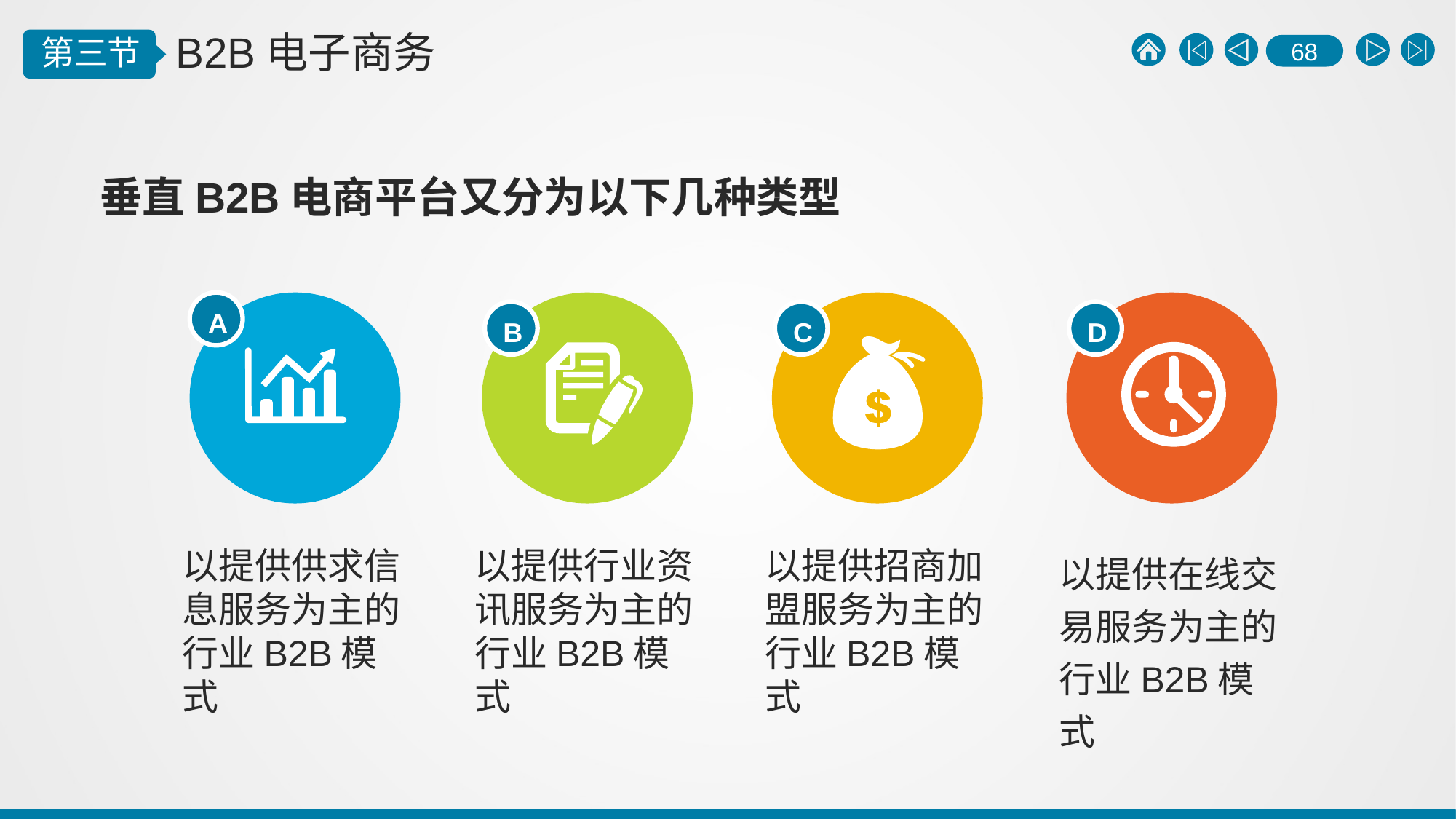

垂直B2B电商平台又分为以下几种类型

A

B

C

D

以提供供求信息服务为主的行业B2B模式
以提供行业资讯服务为主的行业B2B模式
以提供招商加盟服务为主的行业B2B模式
以提供在线交易服务为主的行业B2B模式